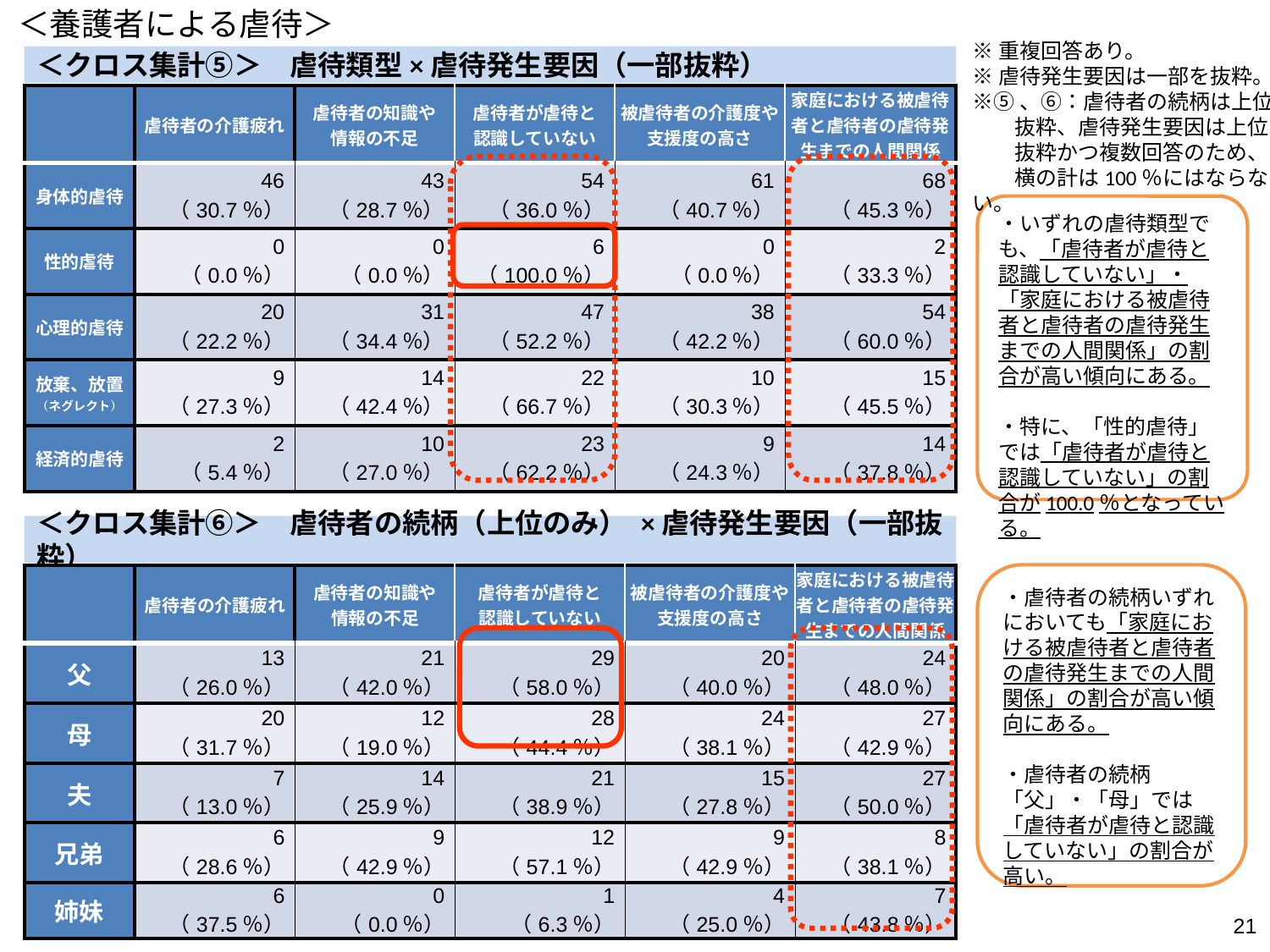

＜養護者による虐待＞
※重複回答あり。
※虐待発生要因は一部を抜粋。
※⑤、⑥：虐待者の続柄は上位
　　抜粋、虐待発生要因は上位
　　抜粋かつ複数回答のため、
　　横の計は100％にはならない。
# ＜クロス集計⑤＞　虐待類型×虐待発生要因（一部抜粋）
|  | 虐待者の介護疲れ | 虐待者の知識や 情報の不足 | 虐待者が虐待と 認識していない | 被虐待者の介護度や支援度の高さ | 家庭における被虐待者と虐待者の虐待発生までの人間関係 |
| --- | --- | --- | --- | --- | --- |
| 身体的虐待 | 46 （30.7％） | 43 （28.7％） | 54 （36.0％） | 61 （40.7％） | 68 （45.3％） |
| 性的虐待 | 0 （0.0％） | 0 （0.0％） | 6 （100.0％） | 0 （0.0％） | 2 （33.3％） |
| 心理的虐待 | 20 （22.2％） | 31 （34.4％） | 47 （52.2％） | 38 （42.2％） | 54 （60.0％） |
| 放棄、放置 （ネグレクト） | 9 （27.3％） | 14 （42.4％） | 22 （66.7％） | 10 （30.3％） | 15 （45.5％） |
| 経済的虐待 | 2 （5.4％） | 10 （27.0％） | 23 （62.2％） | 9 （24.3％） | 14 （37.8％） |

・いずれの虐待類型でも、「虐待者が虐待と認識していない」・「家庭における被虐待者と虐待者の虐待発生までの人間関係」の割合が高い傾向にある。

・特に、「性的虐待」では「虐待者が虐待と認識していない」の割合が100.0％となっている。

＜クロス集計⑥＞　虐待者の続柄（上位のみ） ×虐待発生要因（一部抜粋）
・虐待者の続柄いずれにおいても「家庭における被虐待者と虐待者の虐待発生までの人間関係」の割合が高い傾向にある。

・虐待者の続柄「父」・「母」では「虐待者が虐待と認識していない」の割合が高い。

|  | 虐待者の介護疲れ | 虐待者の知識や 情報の不足 | 虐待者が虐待と 認識していない | 被虐待者の介護度や支援度の高さ | 家庭における被虐待者と虐待者の虐待発生までの人間関係 |
| --- | --- | --- | --- | --- | --- |
| 父 | 13 （26.0％） | 21 （42.0％） | 29 （58.0％） | 20 （40.0％） | 24 （48.0％） |
| 母 | 20 （31.7％） | 12 （19.0％） | 28 （44.4％） | 24 （38.1％） | 27 （42.9％） |
| 夫 | 7 （13.0％） | 14 （25.9％） | 21 （38.9％） | 15 （27.8％） | 27 （50.0％） |
| 兄弟 | 6 （28.6％） | 9 （42.9％） | 12 （57.1％） | 9 （42.9％） | 8 （38.1％） |
| 姉妹 | 6 （37.5％） | 0 （0.0％） | 1 （6.3％） | 4 （25.0％） | 7 （43.8％） |

21